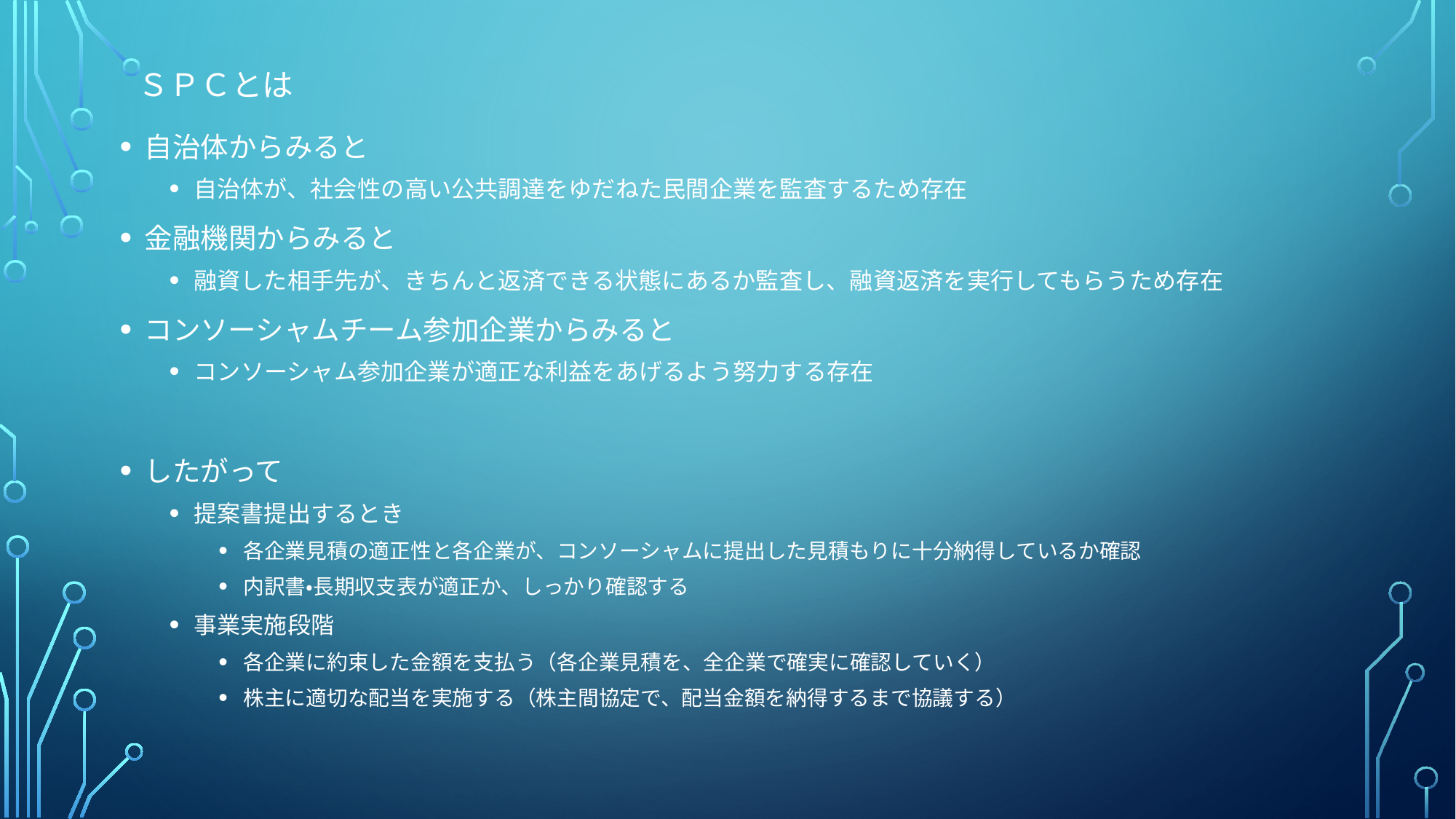

# ＳＰＣとは
自治体からみると
自治体が、社会性の高い公共調達をゆだねた民間企業を監査するため存在
金融機関からみると
融資した相手先が、きちんと返済できる状態にあるか監査し、融資返済を実行してもらうため存在
コンソーシャムチーム参加企業からみると
コンソーシャム参加企業が適正な利益をあげるよう努力する存在

したがって
提案書提出するとき
各企業見積の適正性と各企業が、コンソーシャムに提出した見積もりに十分納得しているか確認
内訳書・長期収支表が適正か、しっかり確認する
事業実施段階
各企業に約束した金額を支払う（各企業見積を、全企業で確実に確認していく）
株主に適切な配当を実施する（株主間協定で、配当金額を納得するまで協議する）